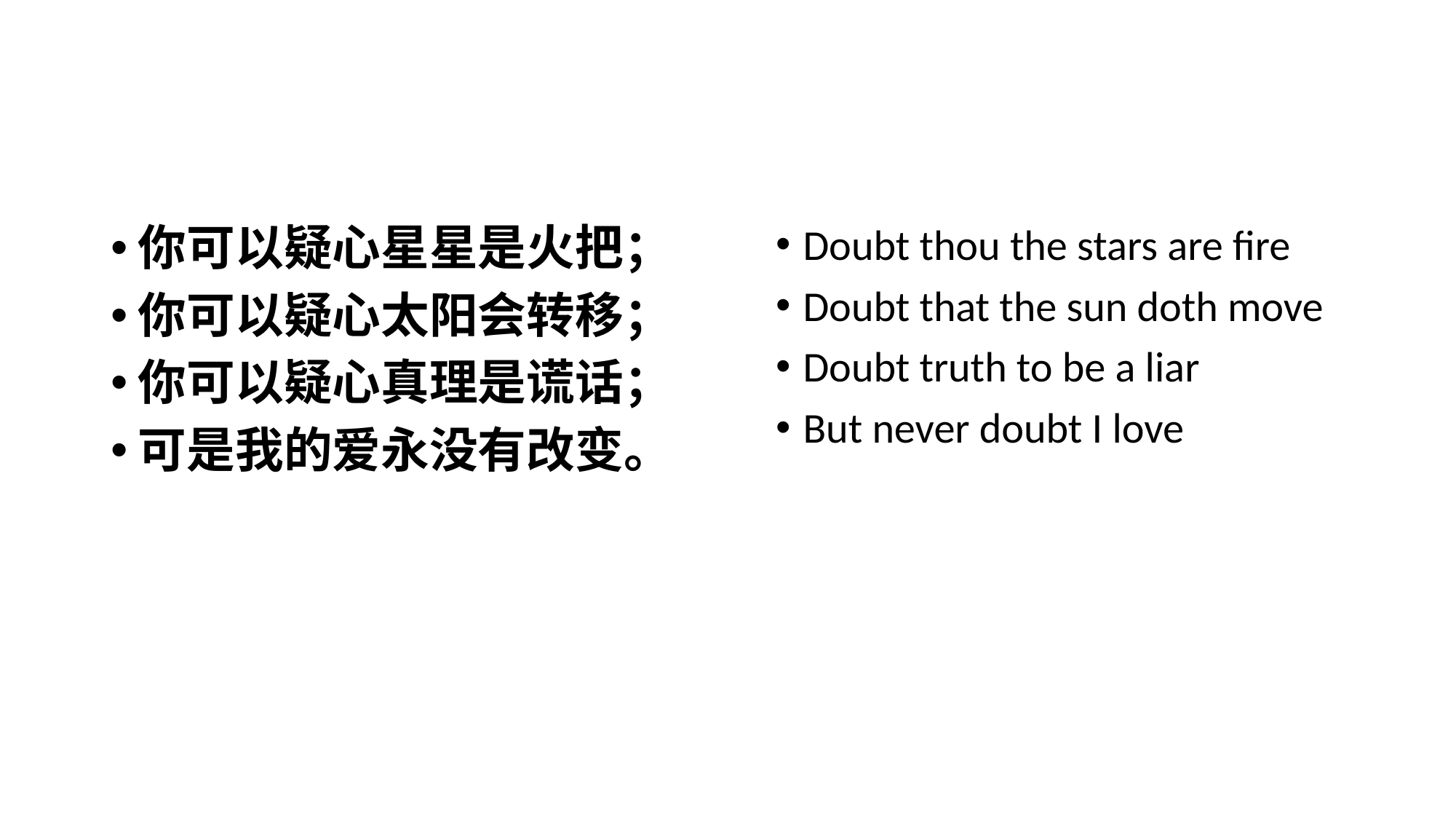

你可以疑心星星是火把；
你可以疑心太阳会转移；
你可以疑心真理是谎话；
可是我的爱永没有改变。
Doubt thou the stars are fire
Doubt that the sun doth move
Doubt truth to be a liar
But never doubt I love